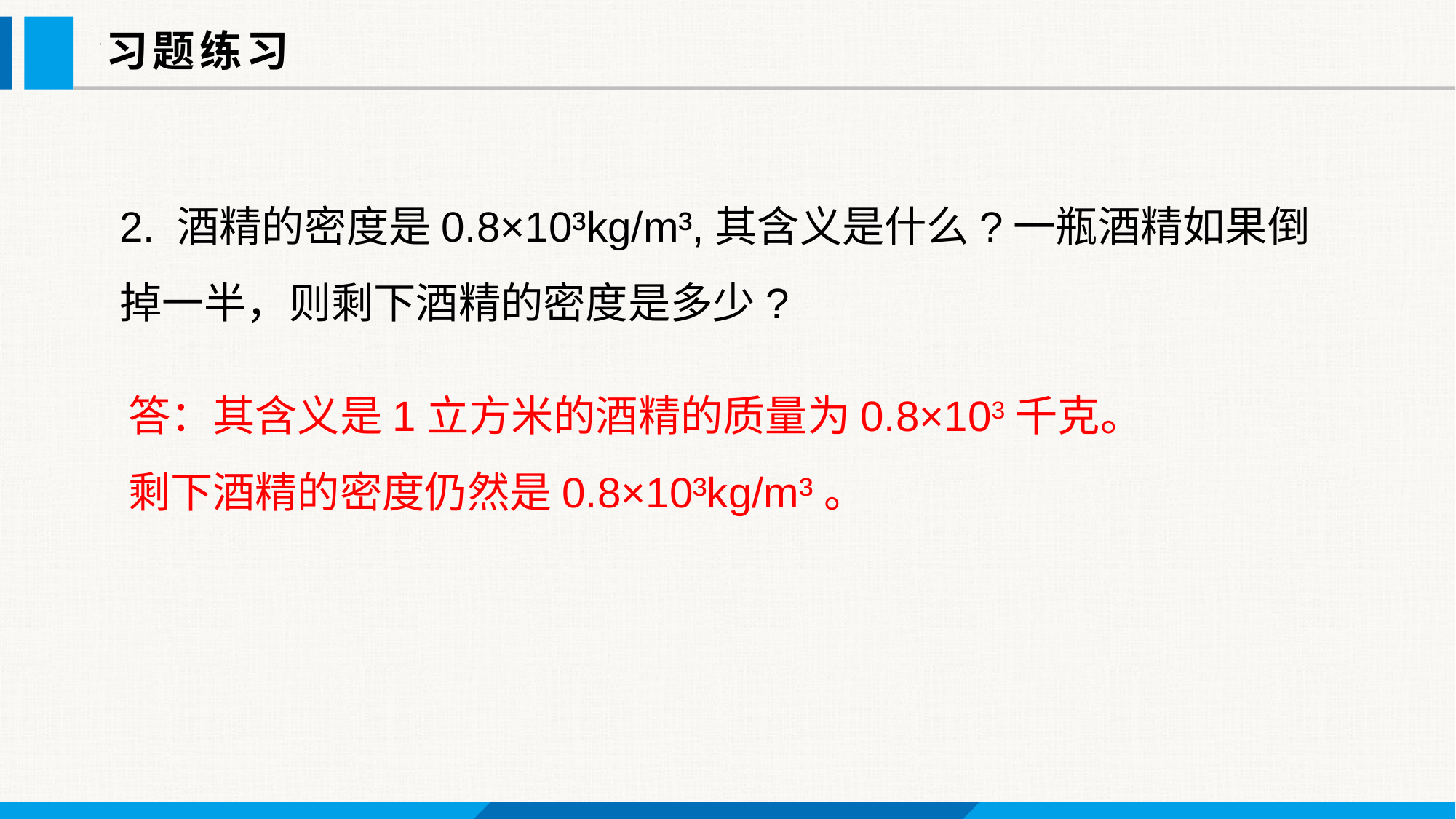

习题练习
2. 酒精的密度是0.8×10³kg/m³,其含义是什么?一瓶酒精如果倒掉一半，则剩下酒精的密度是多少?

答：其含义是1立方米的酒精的质量为0.8×103千克。
剩下酒精的密度仍然是0.8×10³kg/m³。